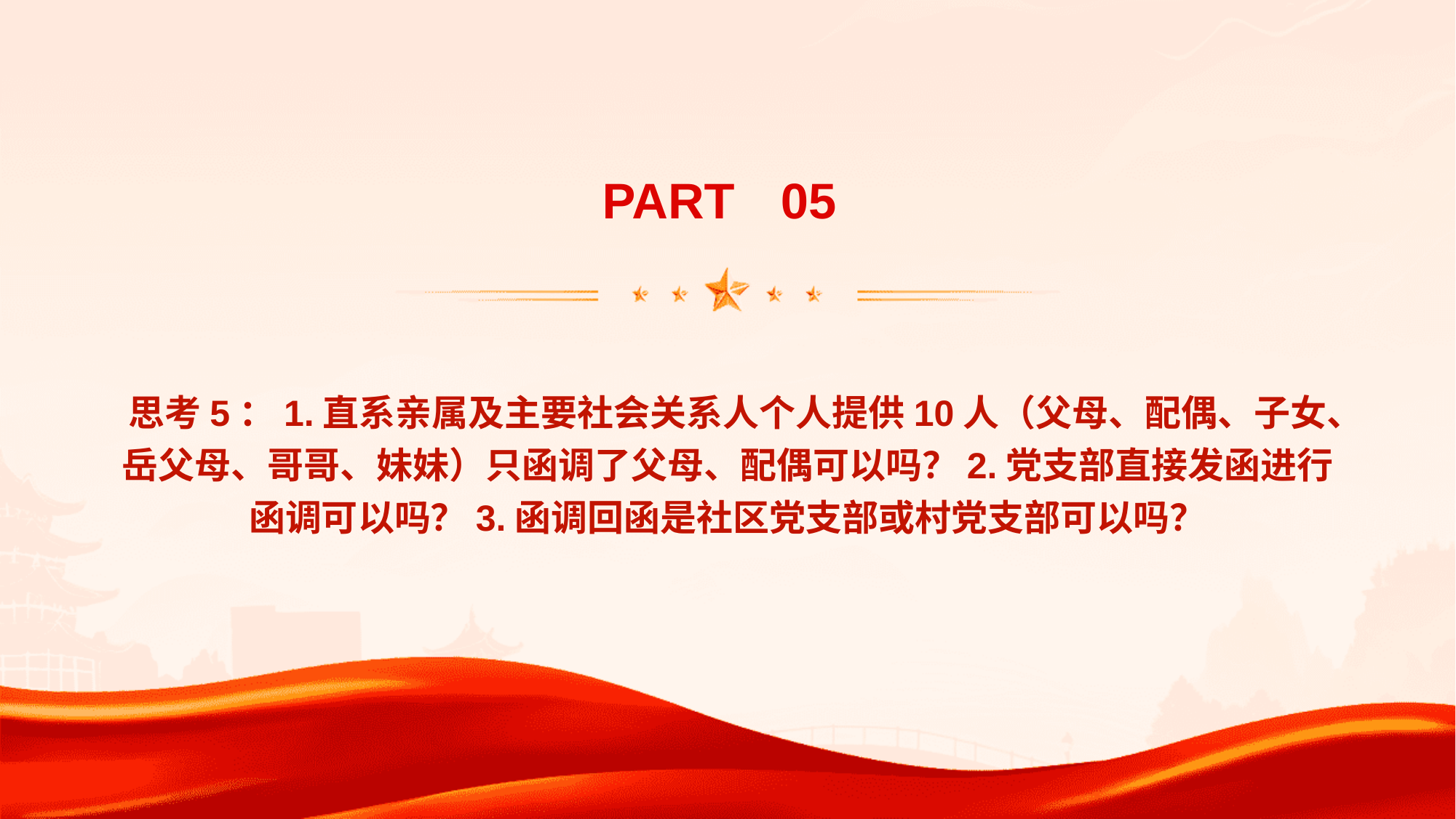

PART
05
思考5：1.直系亲属及主要社会关系人个人提供10人（父母、配偶、子女、岳父母、哥哥、妹妹）只函调了父母、配偶可以吗？2.党支部直接发函进行函调可以吗？3.函调回函是社区党支部或村党支部可以吗？